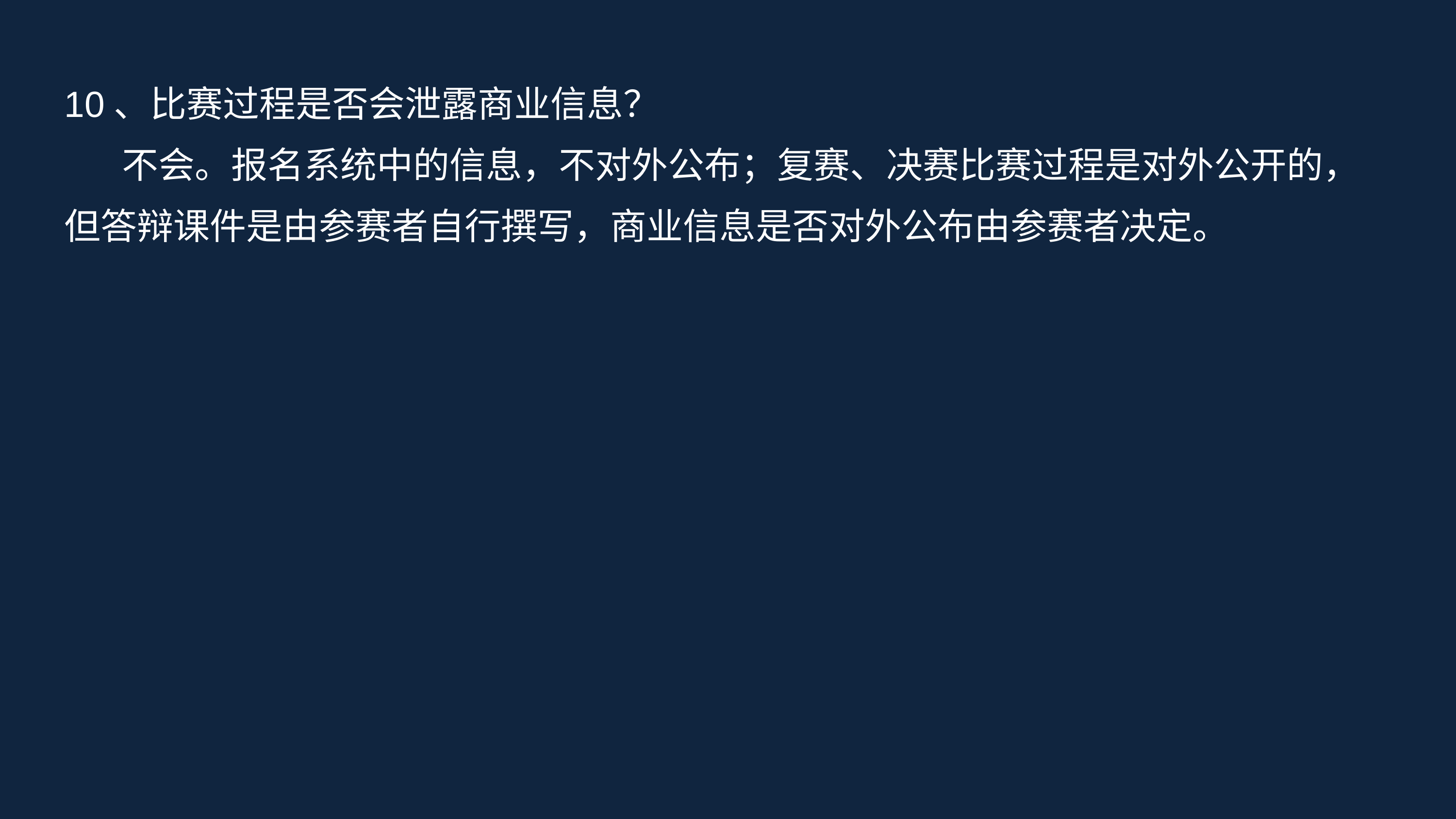

10、比赛过程是否会泄露商业信息？
      不会。报名系统中的信息，不对外公布；复赛、决赛比赛过程是对外公开的，但答辩课件是由参赛者自行撰写，商业信息是否对外公布由参赛者决定。